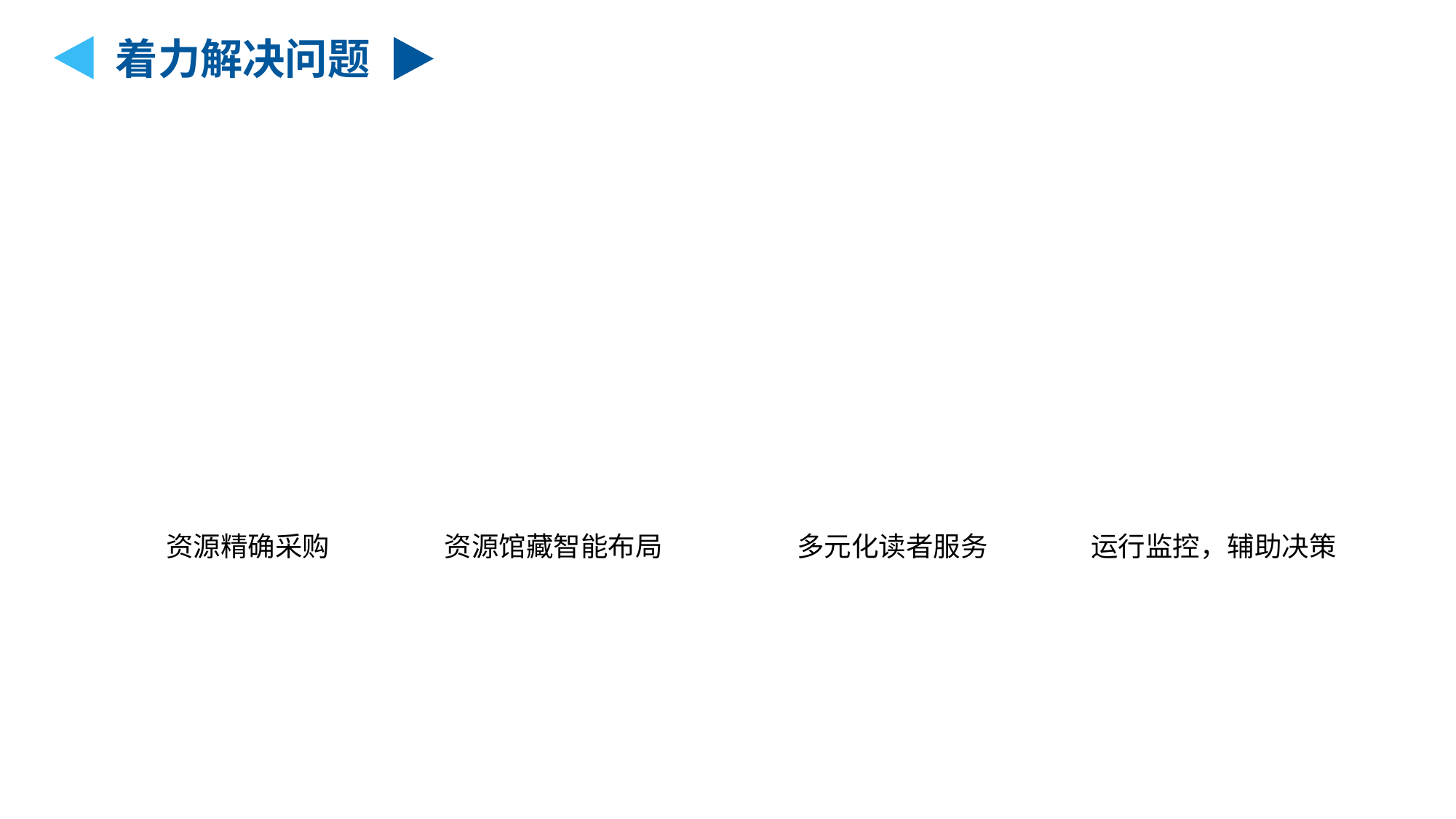

着力解决问题
多元化读者服务
运行监控，辅助决策
资源精确采购
资源馆藏智能布局